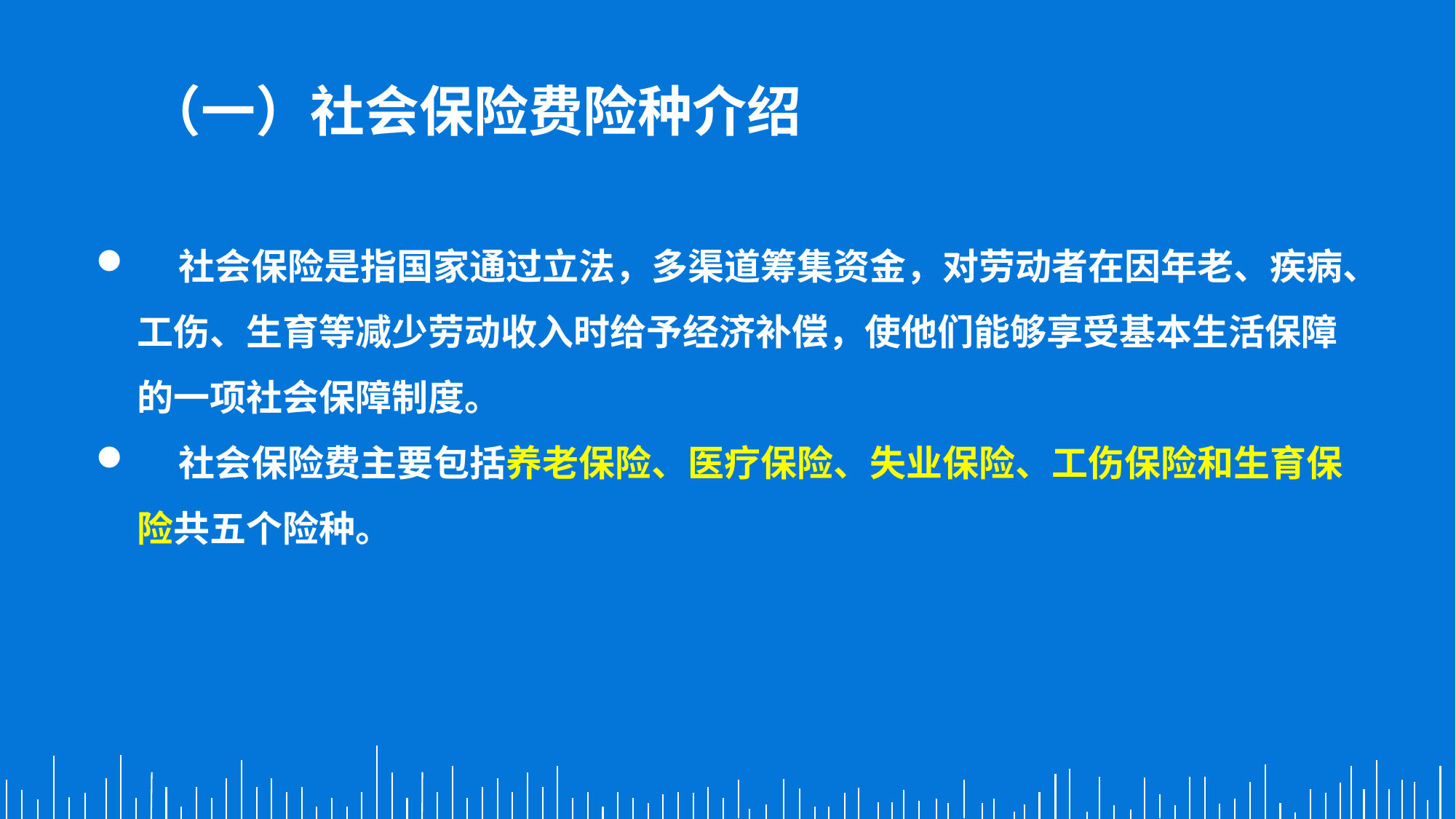

（一）社会保险费险种介绍
    社会保险是指国家通过立法，多渠道筹集资金，对劳动者在因年老、疾病、工伤、生育等减少劳动收入时给予经济补偿，使他们能够享受基本生活保障的一项社会保障制度。
    社会保险费主要包括养老保险、医疗保险、失业保险、工伤保险和生育保险共五个险种。